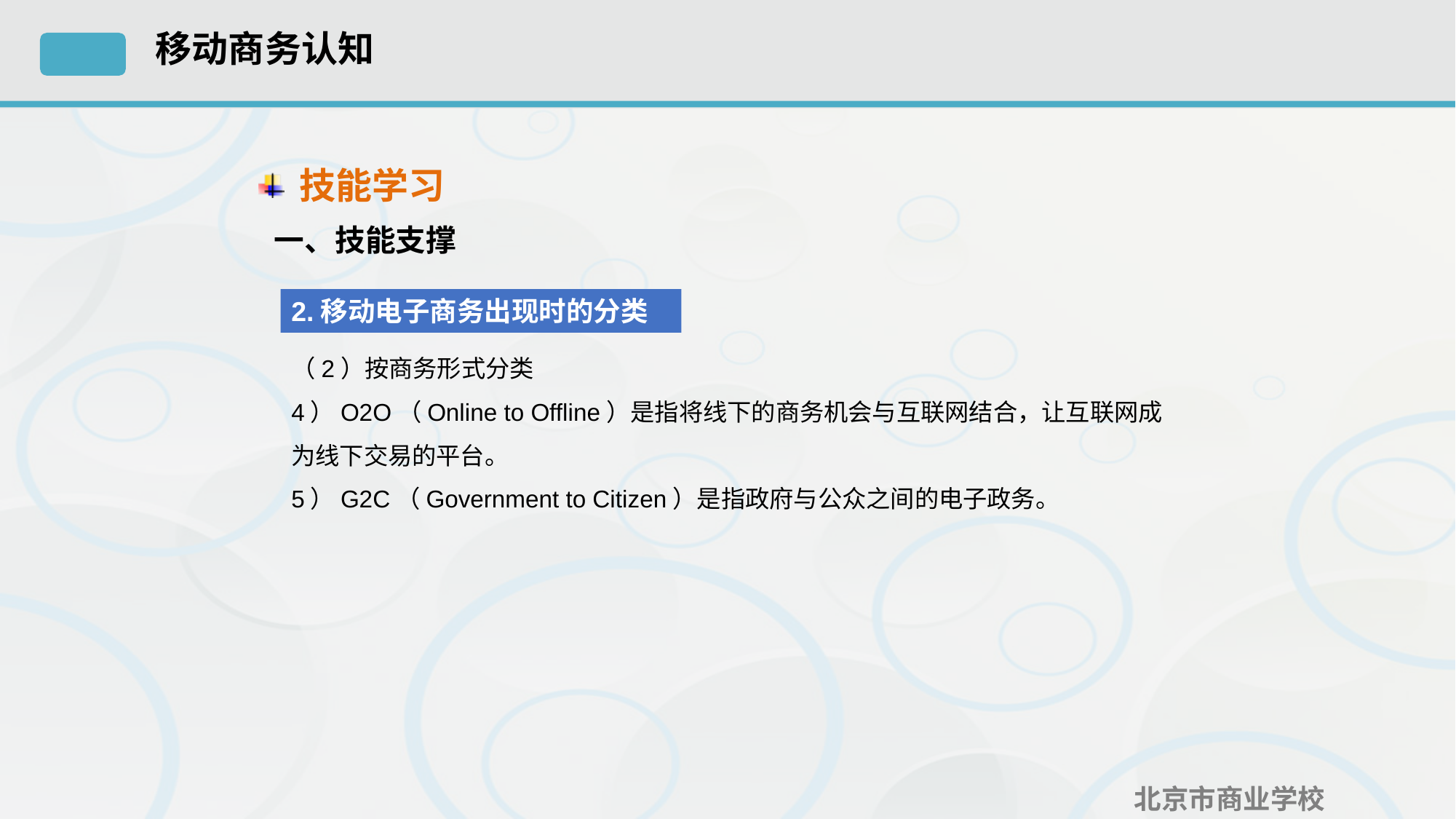

技能学习
一、技能支撑
2.移动电子商务出现时的分类
（2）按商务形式分类
4）O2O（Online to Offline）是指将线下的商务机会与互联网结合，让互联网成为线下交易的平台。
5）G2C（Government to Citizen）是指政府与公众之间的电子政务。